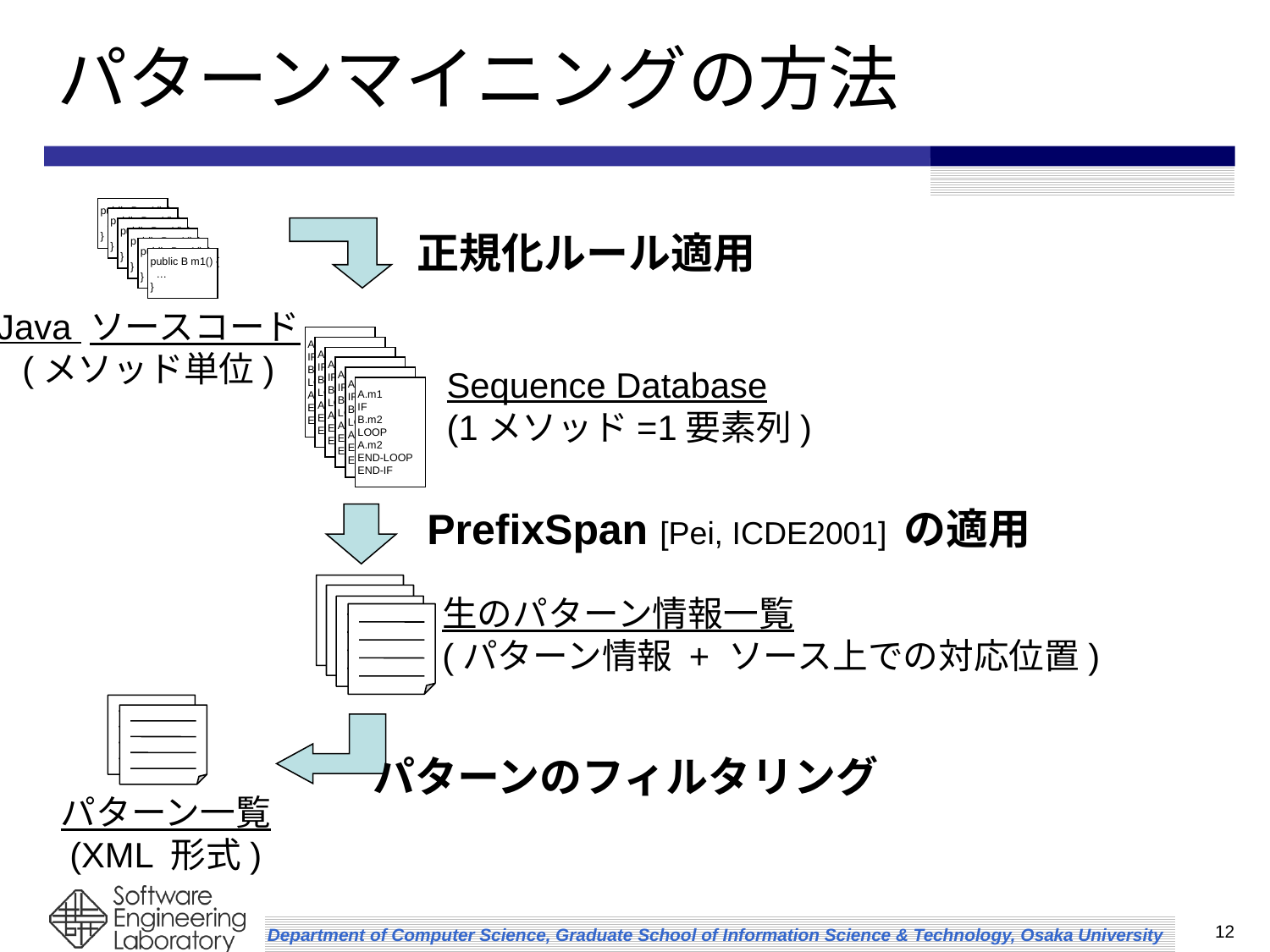

# パターンマイニングの方法
public B m1() {
  …
}
public B m1() {
  …
}
public B m1() {
  …
}
public B m1() {
  …
}
public B m1() {
  …
}
public B m1() {
  …
}

正規化ルール適用
Java ソースコード
(メソッド単位)
A.m1
IF
B.m2
LOOP
A.m2
END-LOOP
END-IF
A.m1
IF
B.m2
LOOP
A.m2
END-LOOP
END-IF
A.m1
IF
B.m2
LOOP
A.m2
END-LOOP
END-IF
A.m1
IF
B.m2
LOOP
A.m2
END-LOOP
END-IF
A.m1
IF
B.m2
LOOP
A.m2
END-LOOP
END-IF
A.m1
IF
B.m2
LOOP
A.m2
END-LOOP
END-IF
Sequence Database
(1メソッド=1要素列)
PrefixSpan [Pei, ICDE2001] の適用

生のパターン情報一覧
(パターン情報 + ソース上での対応位置)

パターンのフィルタリング
パターン一覧
(XML 形式)
12